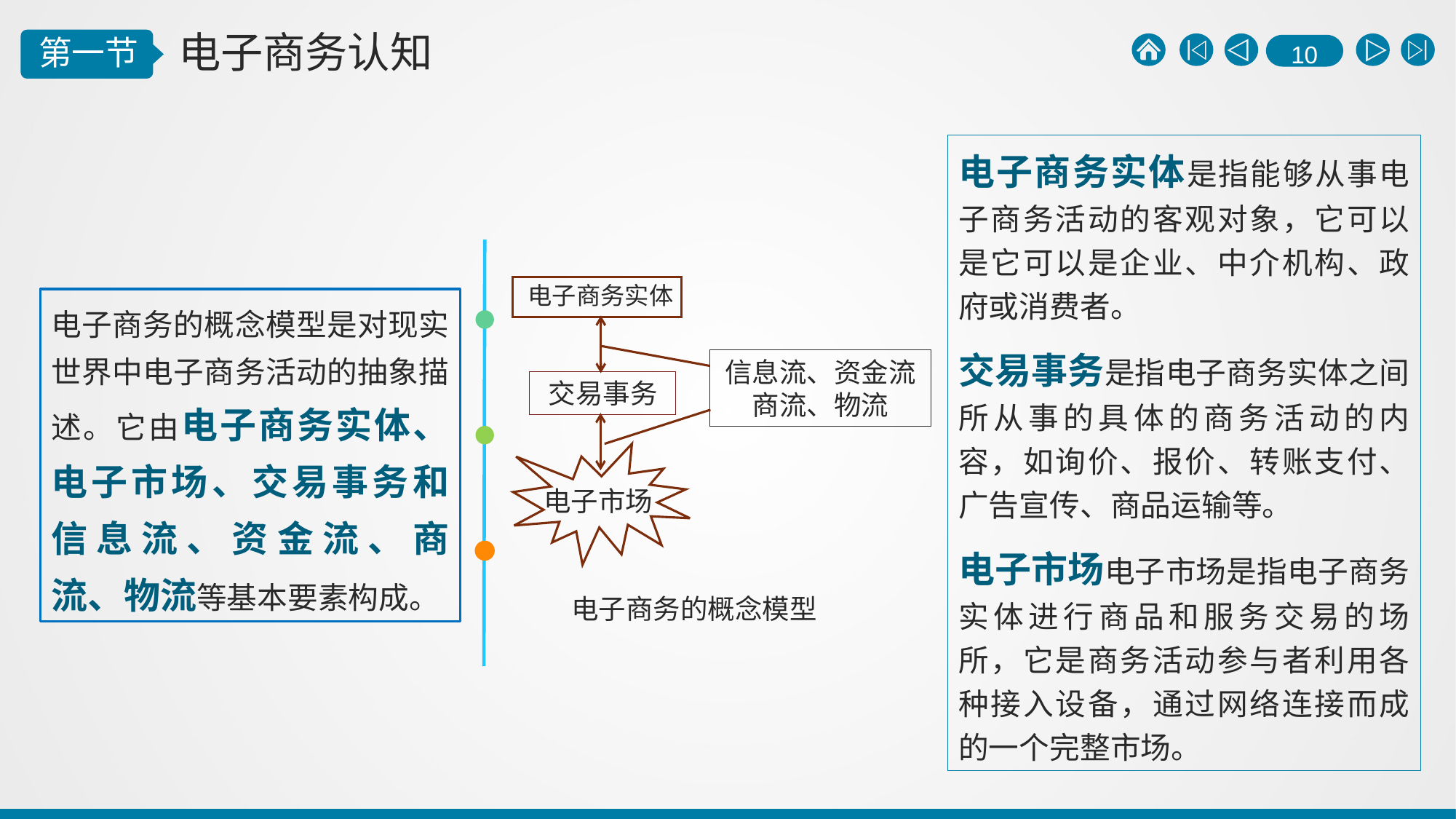

电子商务实体是指能够从事电子商务活动的客观对象，它可以是它可以是企业、中介机构、政府或消费者。
交易事务是指电子商务实体之间所从事的具体的商务活动的内容，如询价、报价、转账支付、广告宣传、商品运输等。
电子市场电子市场是指电子商务实体进行商品和服务交易的场所，它是商务活动参与者利用各种接入设备，通过网络连接而成的一个完整市场。

电子商务实体

信息流、资金流
商流、物流
交易事务

电子市场
电子商务的概念模型
电子商务的概念模型是对现实世界中电子商务活动的抽象描述。它由电子商务实体、电子市场、交易事务和信息流、资金流、商流、物流等基本要素构成。